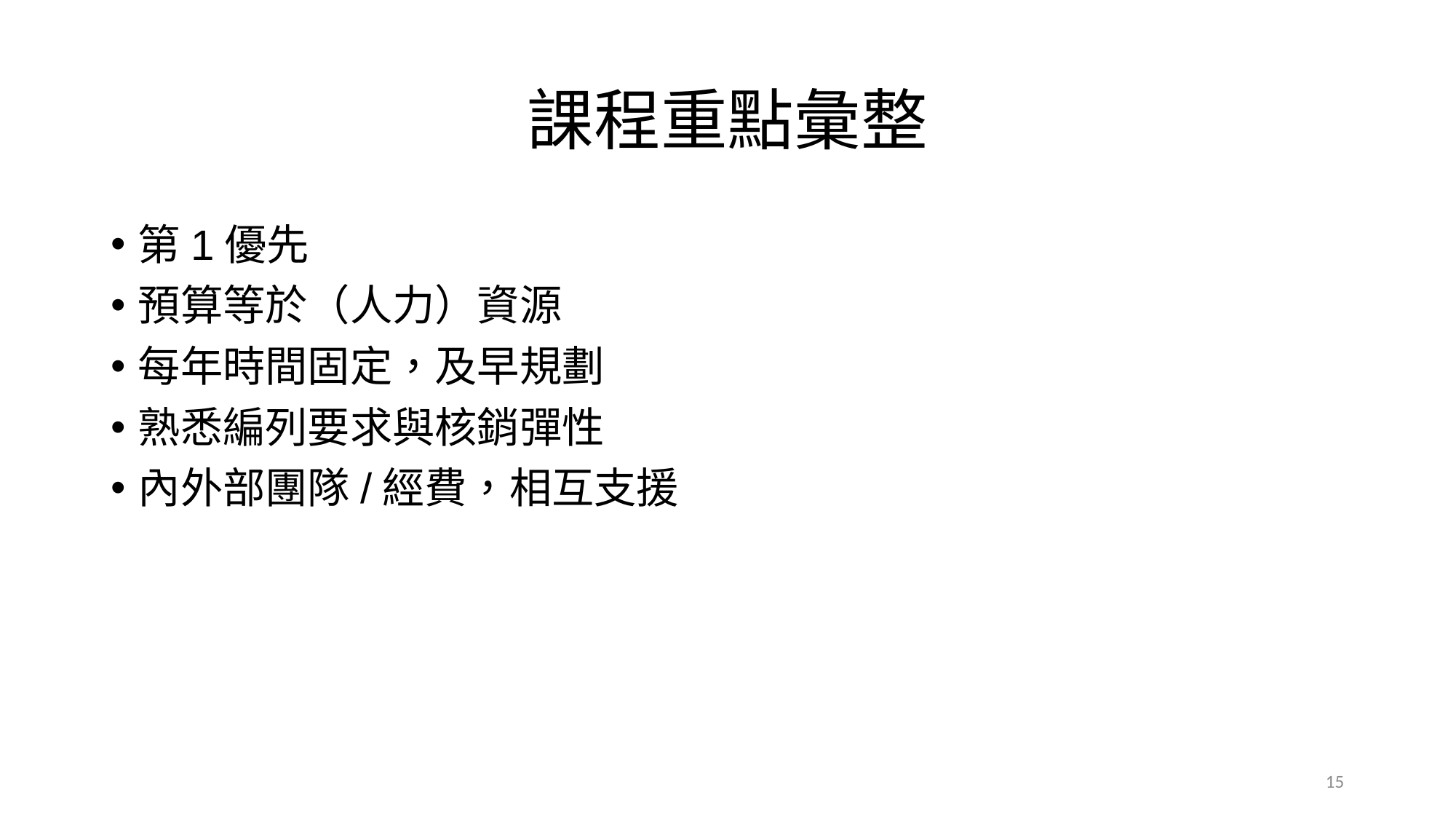

# 課程重點彙整
第1優先
預算等於（人力）資源
每年時間固定，及早規劃
熟悉編列要求與核銷彈性
內外部團隊/經費，相互支援
15